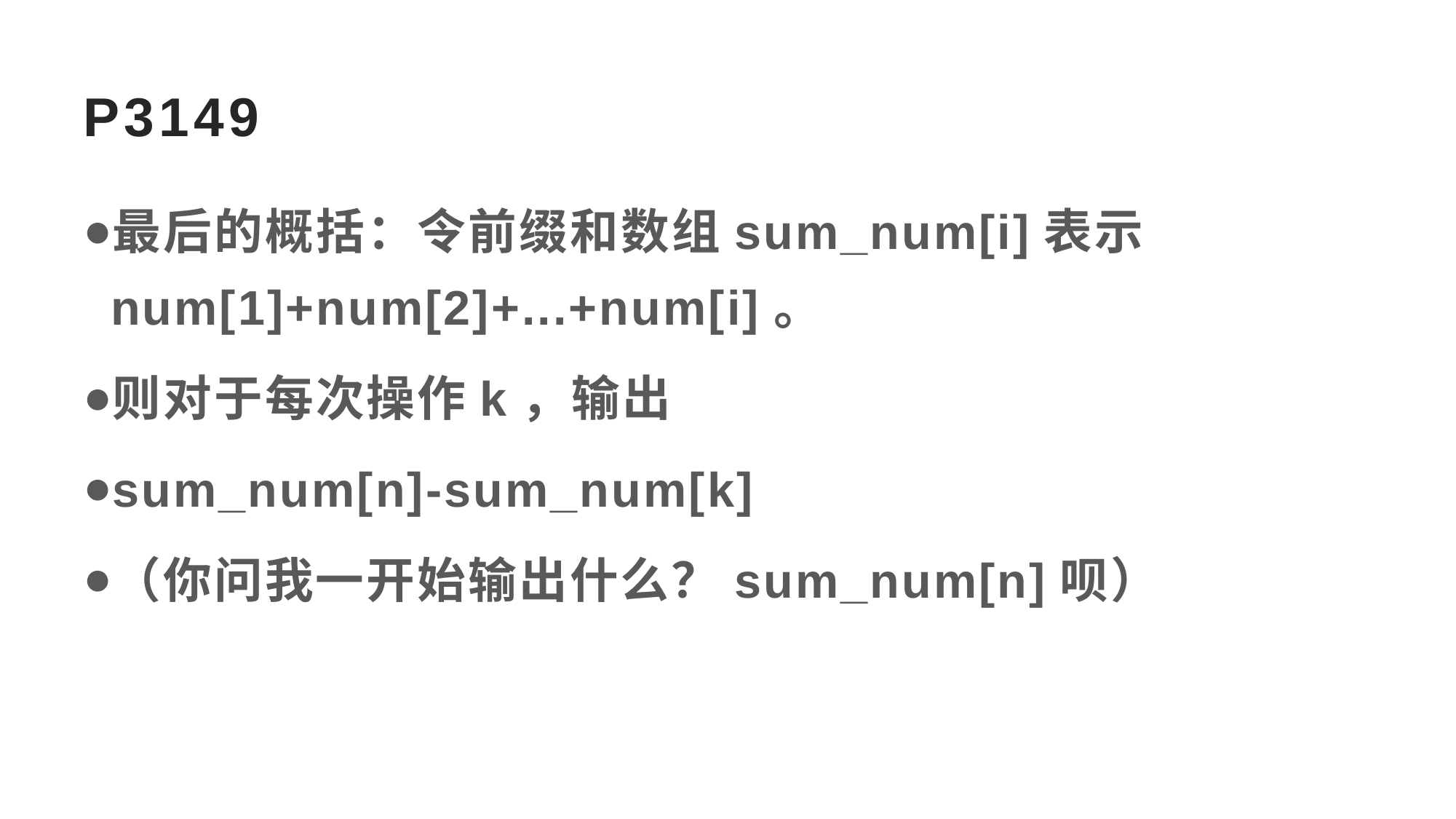

# P3149
最后的概括：令前缀和数组sum_num[i]表示num[1]+num[2]+...+num[i]。
则对于每次操作k，输出
sum_num[n]-sum_num[k]
（你问我一开始输出什么？sum_num[n]呗）